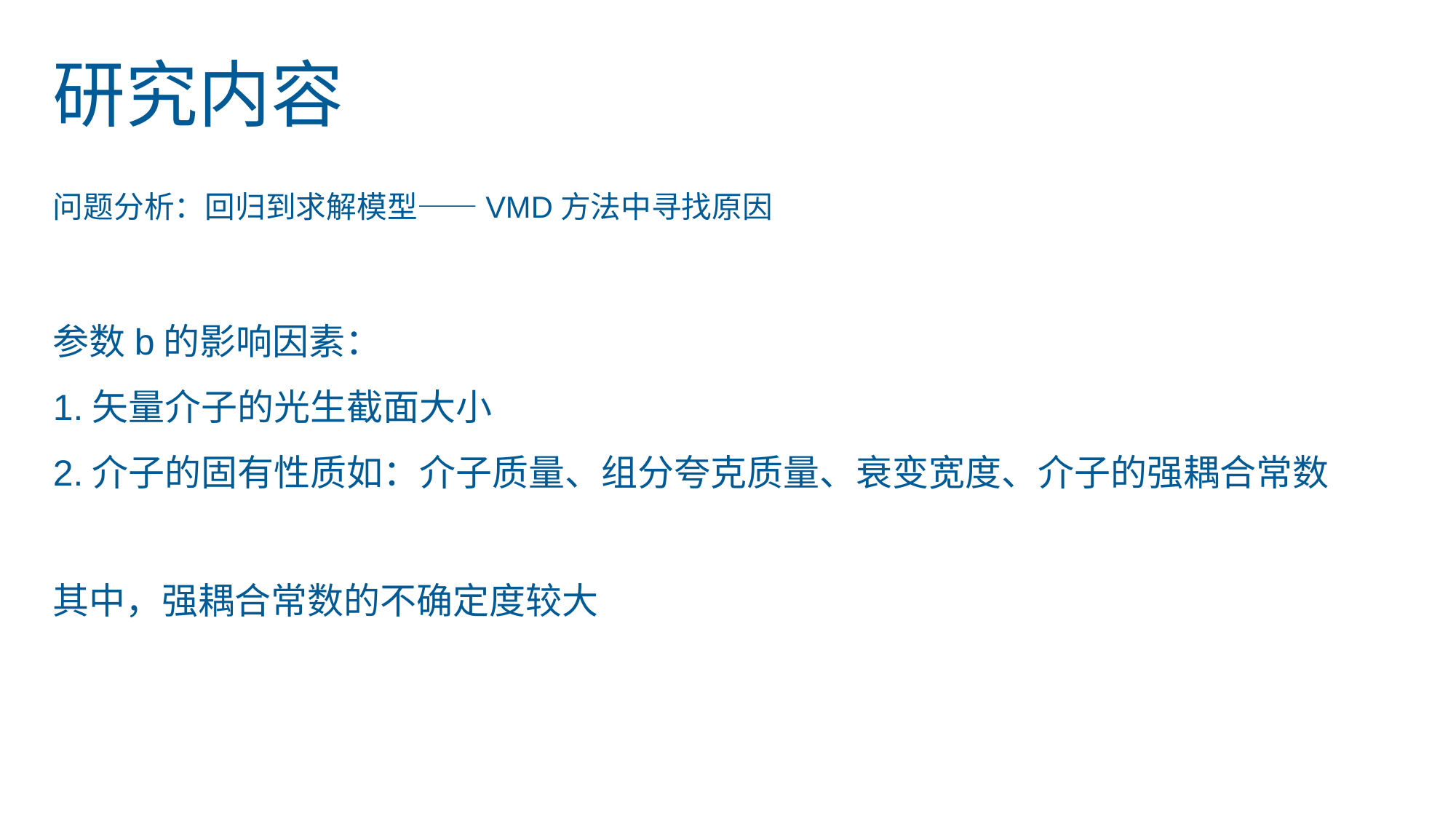

研究内容
问题分析：回归到求解模型——VMD方法中寻找原因
参数b的影响因素：
1.矢量介子的光生截面大小
2.介子的固有性质如：介子质量、组分夸克质量、衰变宽度、介子的强耦合常数
其中，强耦合常数的不确定度较大